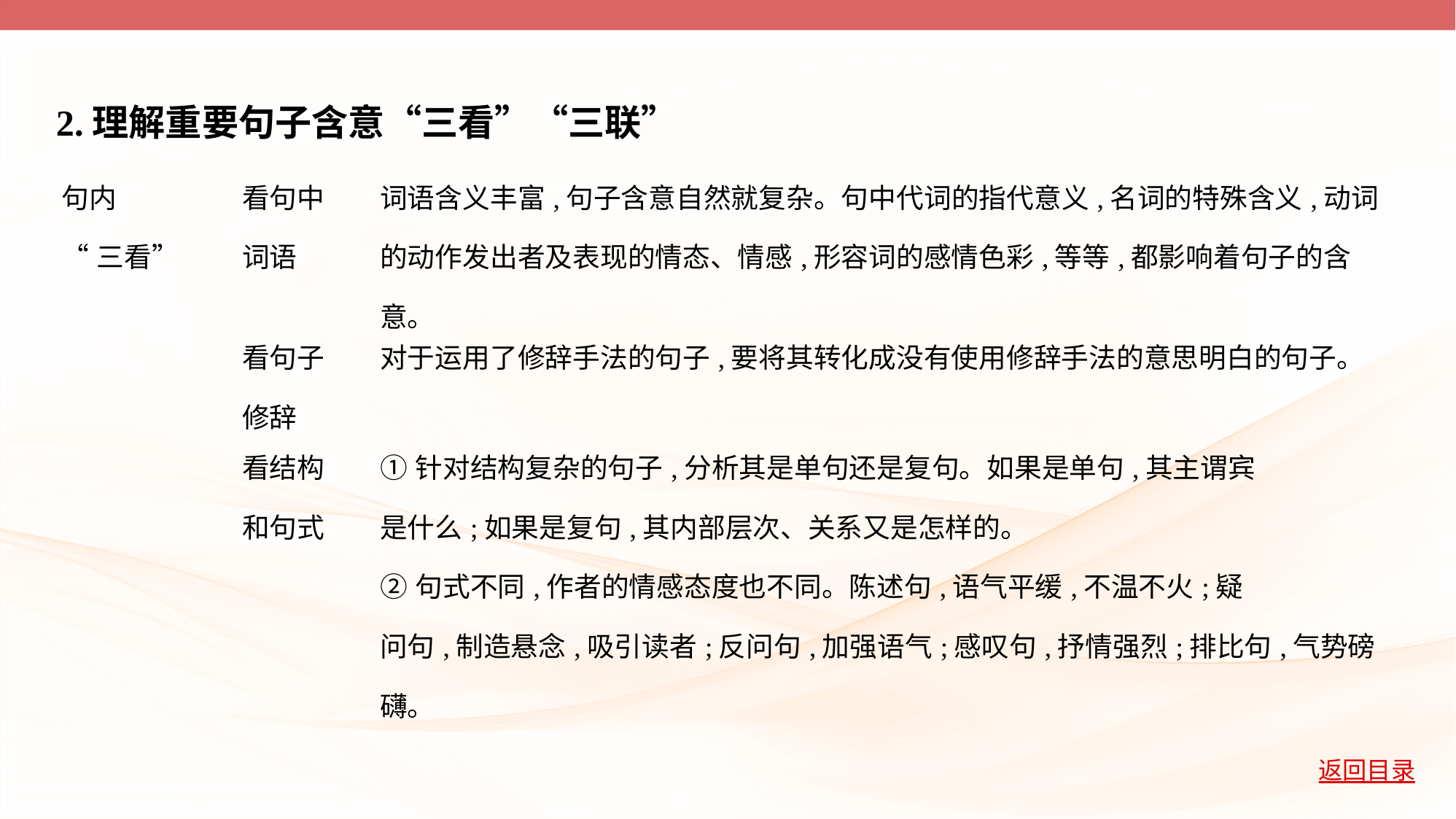

2.理解重要句子含意“三看”“三联”
| 句内 “三看” | 看句中 词语 | 词语含义丰富,句子含意自然就复杂。句中代词的指代意义,名词的特殊含义,动词的动作发出者及表现的情态、情感,形容词的感情色彩,等等,都影响着句子的含意。 |
| --- | --- | --- |
|  | 看句子 修辞 | 对于运用了修辞手法的句子,要将其转化成没有使用修辞手法的意思明白的句子。 |
|  | 看结构 和句式 | ①针对结构复杂的句子,分析其是单句还是复句。如果是单句,其主谓宾 是什么;如果是复句,其内部层次、关系又是怎样的。 ②句式不同,作者的情感态度也不同。陈述句,语气平缓,不温不火;疑 问句,制造悬念,吸引读者;反问句,加强语气;感叹句,抒情强烈;排比句,气势磅礴。 |